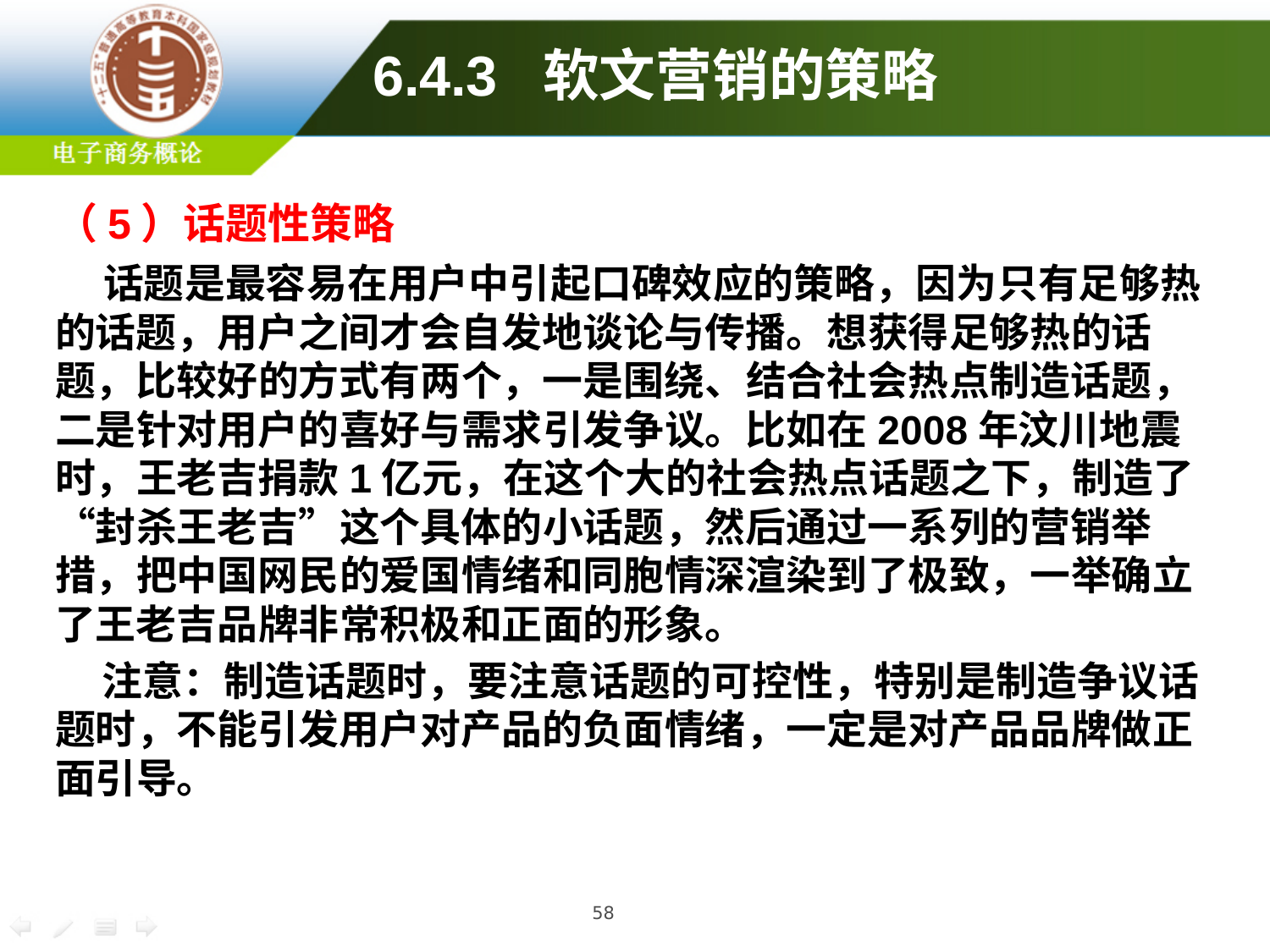

# 6.4.3  软文营销的策略
（5）话题性策略
    话题是最容易在用户中引起口碑效应的策略，因为只有足够热的话题，用户之间才会自发地谈论与传播。想获得足够热的话题，比较好的方式有两个，一是围绕、结合社会热点制造话题，二是针对用户的喜好与需求引发争议。比如在2008年汶川地震时，王老吉捐款1亿元，在这个大的社会热点话题之下，制造了“封杀王老吉”这个具体的小话题，然后通过一系列的营销举措，把中国网民的爱国情绪和同胞情深渲染到了极致，一举确立了王老吉品牌非常积极和正面的形象。
    注意：制造话题时，要注意话题的可控性，特别是制造争议话题时，不能引发用户对产品的负面情绪，一定是对产品品牌做正面引导。
58